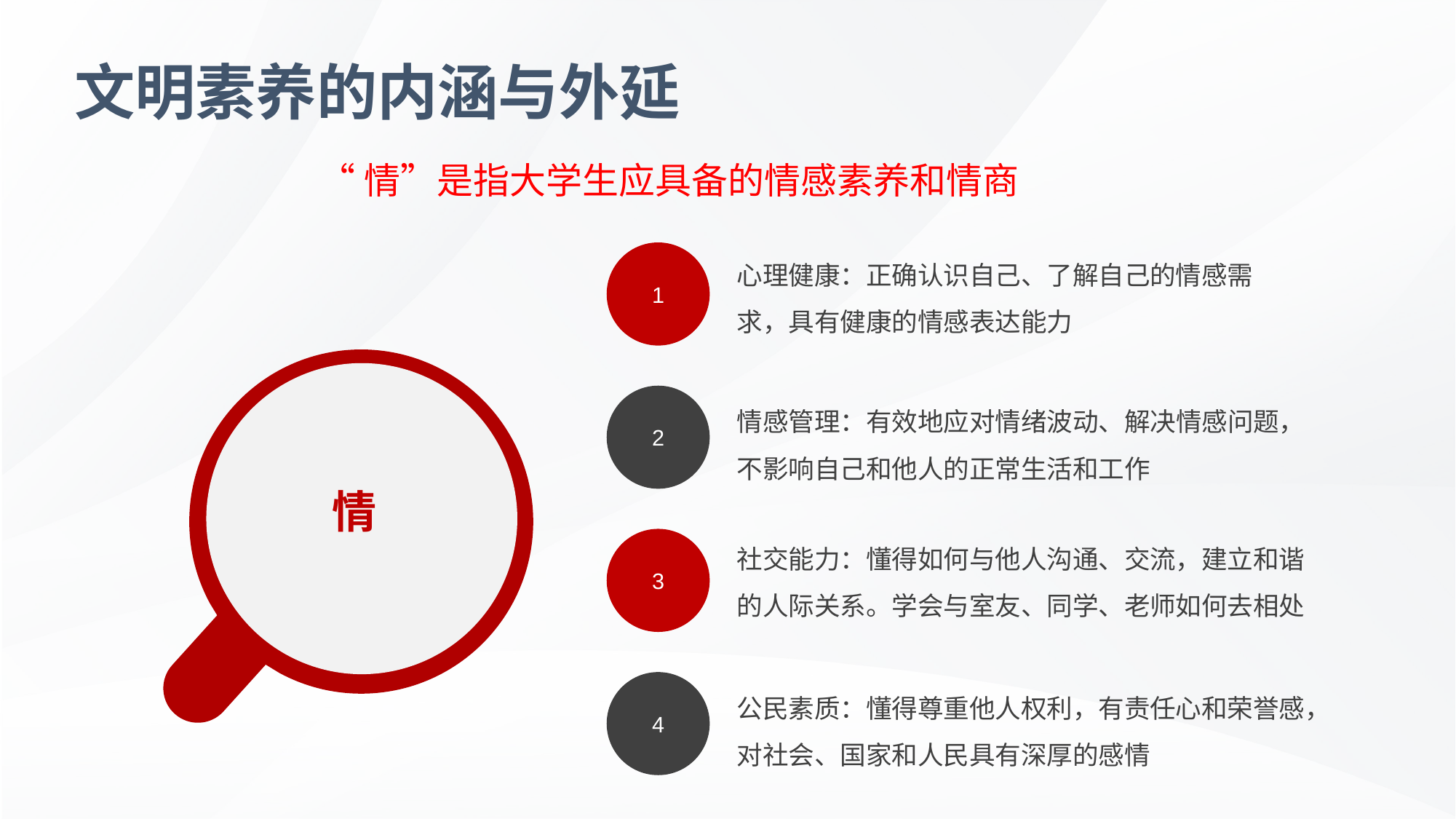

文明素养的内涵与外延
“情”是指大学生应具备的情感素养和情商

心理健康：正确认识自己、了解自己的情感需求，具有健康的情感表达能力
1

情感管理：有效地应对情绪波动、解决情感问题，不影响自己和他人的正常生活和工作
2
情
社交能力：懂得如何与他人沟通、交流，建立和谐的人际关系。学会与室友、同学、老师如何去相处
3
公民素质：懂得尊重他人权利，有责任心和荣誉感，对社会、国家和人民具有深厚的感情
4